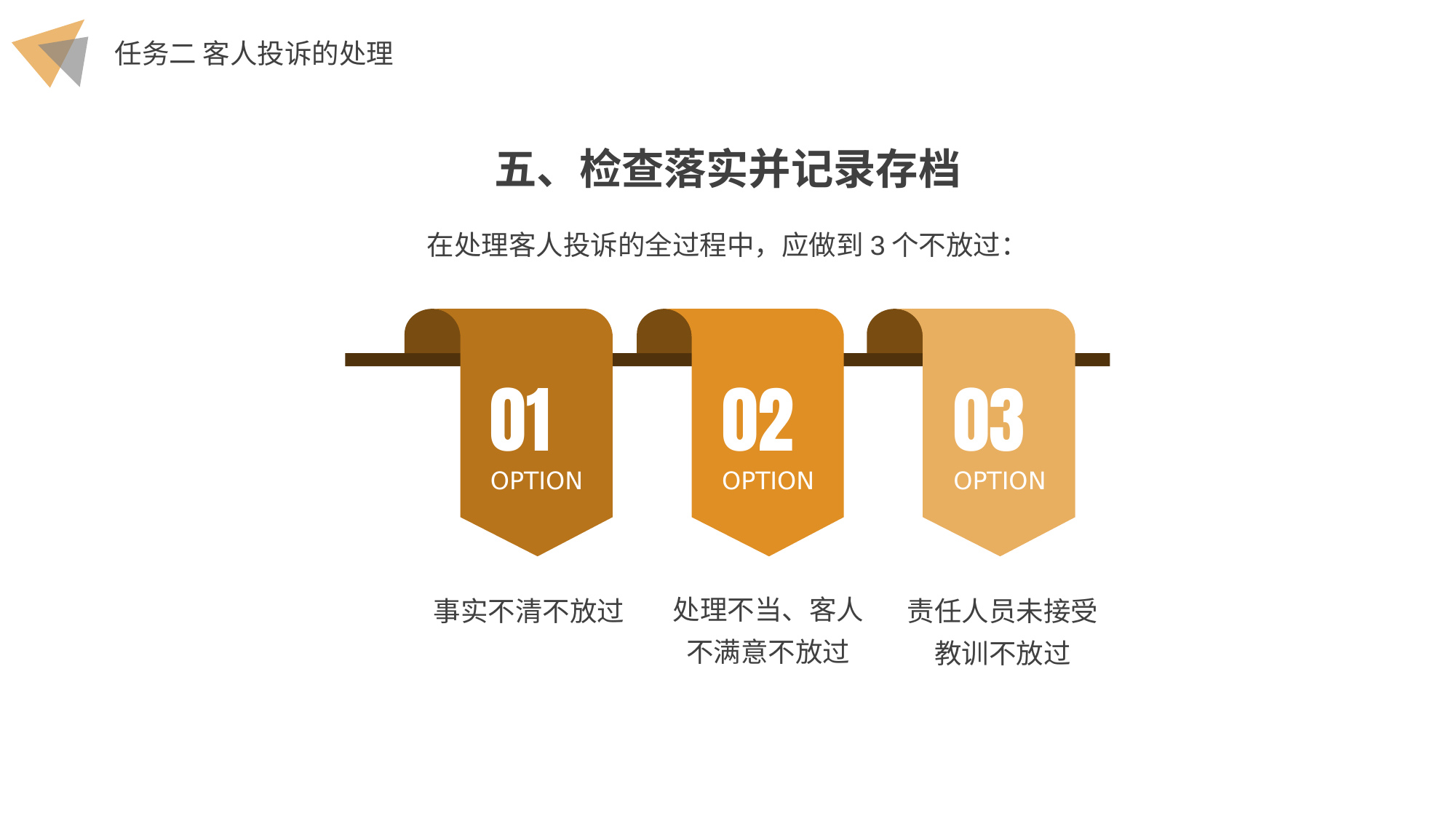

五、检查落实并记录存档
在处理客人投诉的全过程中，应做到3个不放过：

01
OPTION

02
OPTION

03
OPTION

处理不当、客人不满意不放过
事实不清不放过
责任人员未接受教训不放过